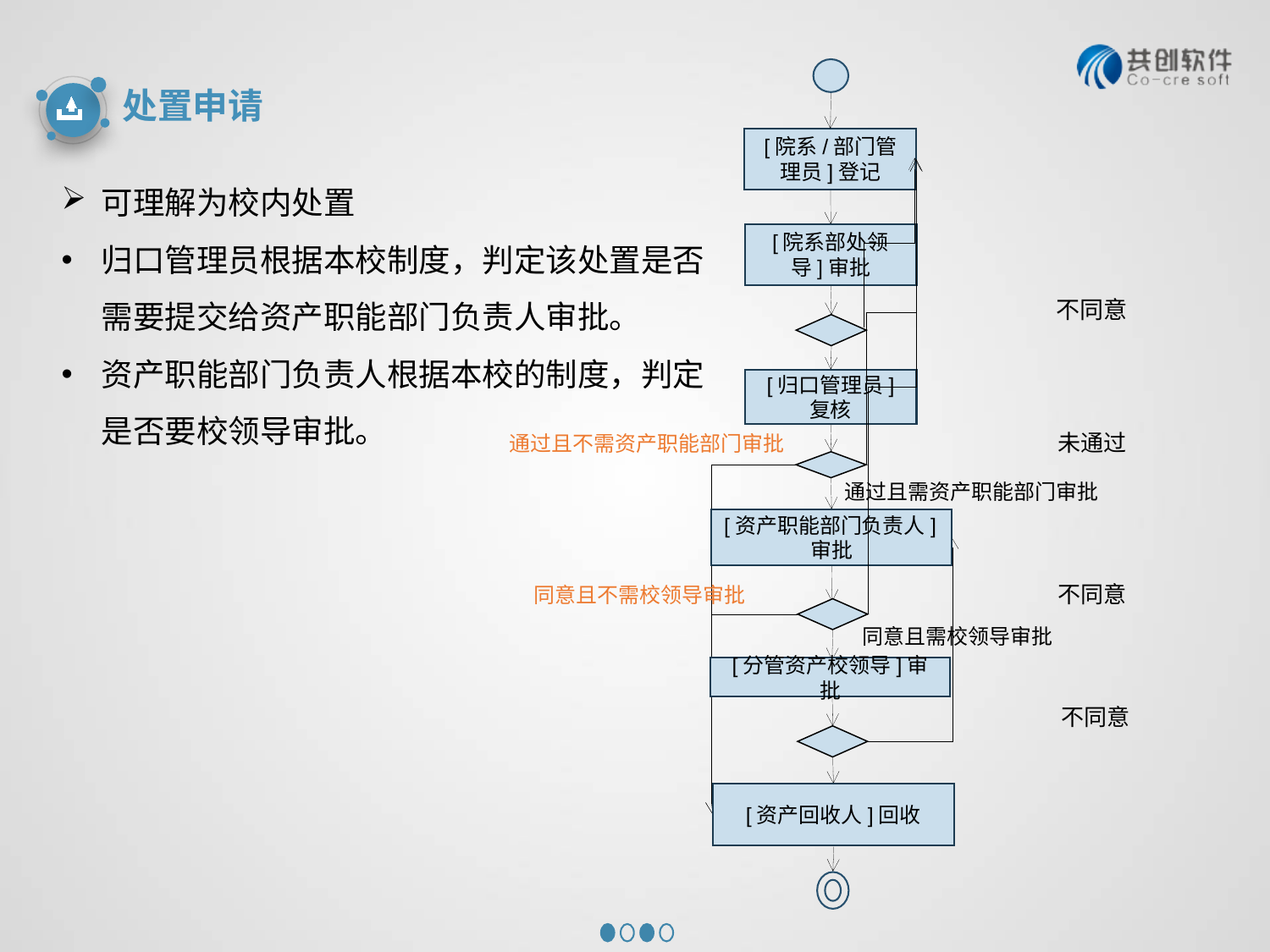

[院系/部门管理员]登记
[院系部处领导]审批

[归口管理员]
复核

[资产职能部门负责人]审批
[分管资产校领导]审批

[资产回收人]回收

不同意
未通过
通过且不需资产职能部门审批
通过且需资产职能部门审批
同意且不需校领导审批

同意且需校领导审批
不同意
不同意

处置申请

可理解为校内处置
归口管理员根据本校制度，判定该处置是否需要提交给资产职能部门负责人审批。
资产职能部门负责人根据本校的制度，判定是否要校领导审批。